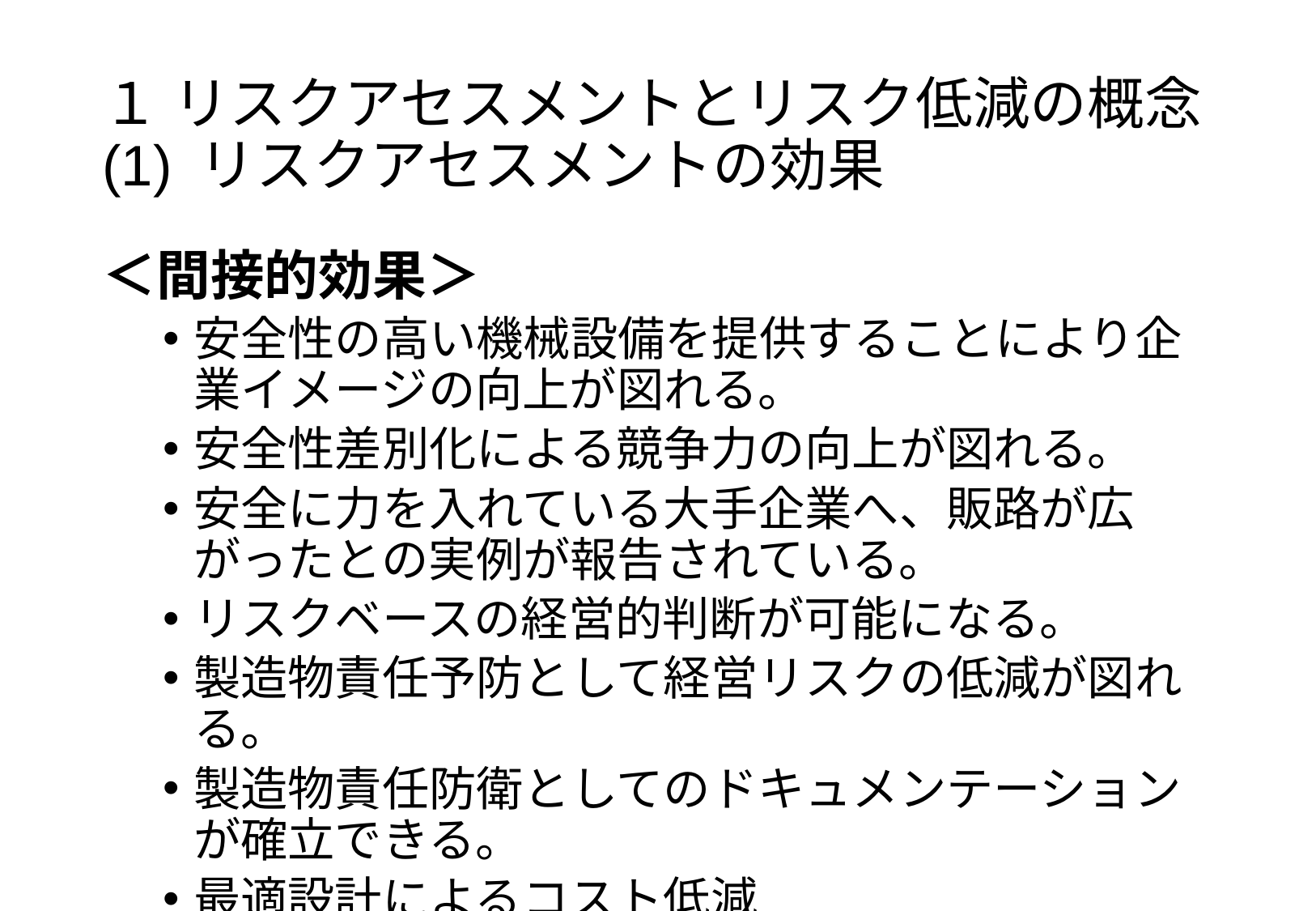

# １ リスクアセスメントとリスク低減の概念 (1) リスクアセスメントの効果
＜間接的効果＞
安全性の高い機械設備を提供することにより企業イメージの向上が図れる。
安全性差別化による競争力の向上が図れる。
安全に力を入れている大手企業へ、販路が広がったとの実例が報告されている。
リスクベースの経営的判断が可能になる。
製造物責任予防として経営リスクの低減が図れる。
製造物責任防衛としてのドキュメンテーションが確立できる。
最適設計によるコスト低減